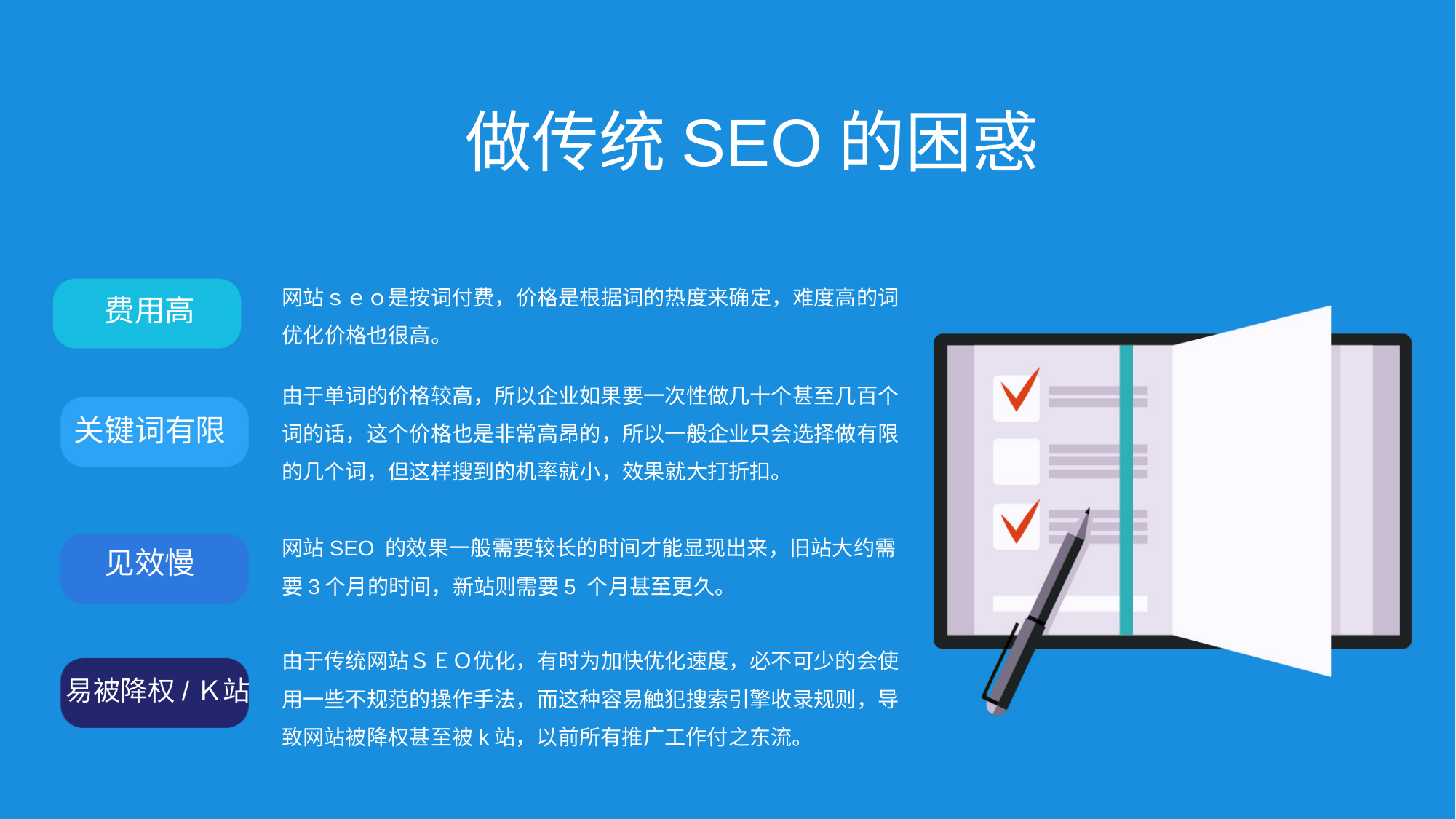

做传统SEO的困惑
网站ｓｅｏ是按词付费，价格是根据词的热度来确定，难度高的词优化价格也很高。
费用高
由于单词的价格较高，所以企业如果要一次性做几十个甚至几百个词的话，这个价格也是非常高昂的，所以一般企业只会选择做有限的几个词，但这样搜到的机率就小，效果就大打折扣。
关键词有限
网站SEO 的效果一般需要较长的时间才能显现出来，旧站大约需  要3个月的时间，新站则需要5 个月甚至更久。

见效慢
由于传统网站ＳＥＯ优化，有时为加快优化速度，必不可少的会使用一些不规范的操作手法，而这种容易触犯搜索引擎收录规则，导致网站被降权甚至被k站，以前所有推广工作付之东流。
易被降权/Ｋ站